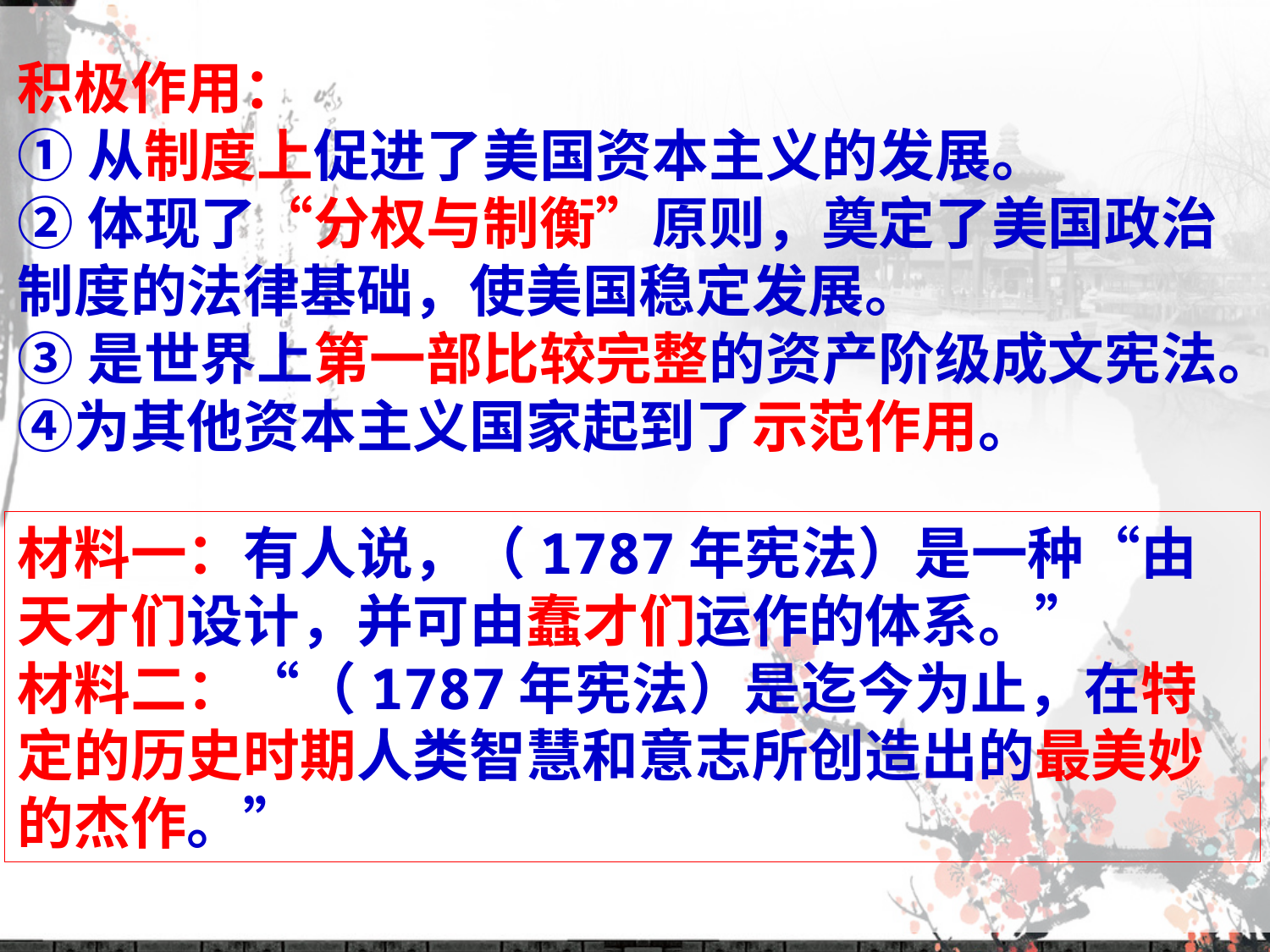

积极作用：
①从制度上促进了美国资本主义的发展。
②体现了“分权与制衡”原则，奠定了美国政治制度的法律基础，使美国稳定发展。
③是世界上第一部比较完整的资产阶级成文宪法。④为其他资本主义国家起到了示范作用。
材料一：有人说，（1787年宪法）是一种“由天才们设计，并可由蠢才们运作的体系。”
材料二：“（1787年宪法）是迄今为止，在特定的历史时期人类智慧和意志所创造出的最美妙的杰作。”